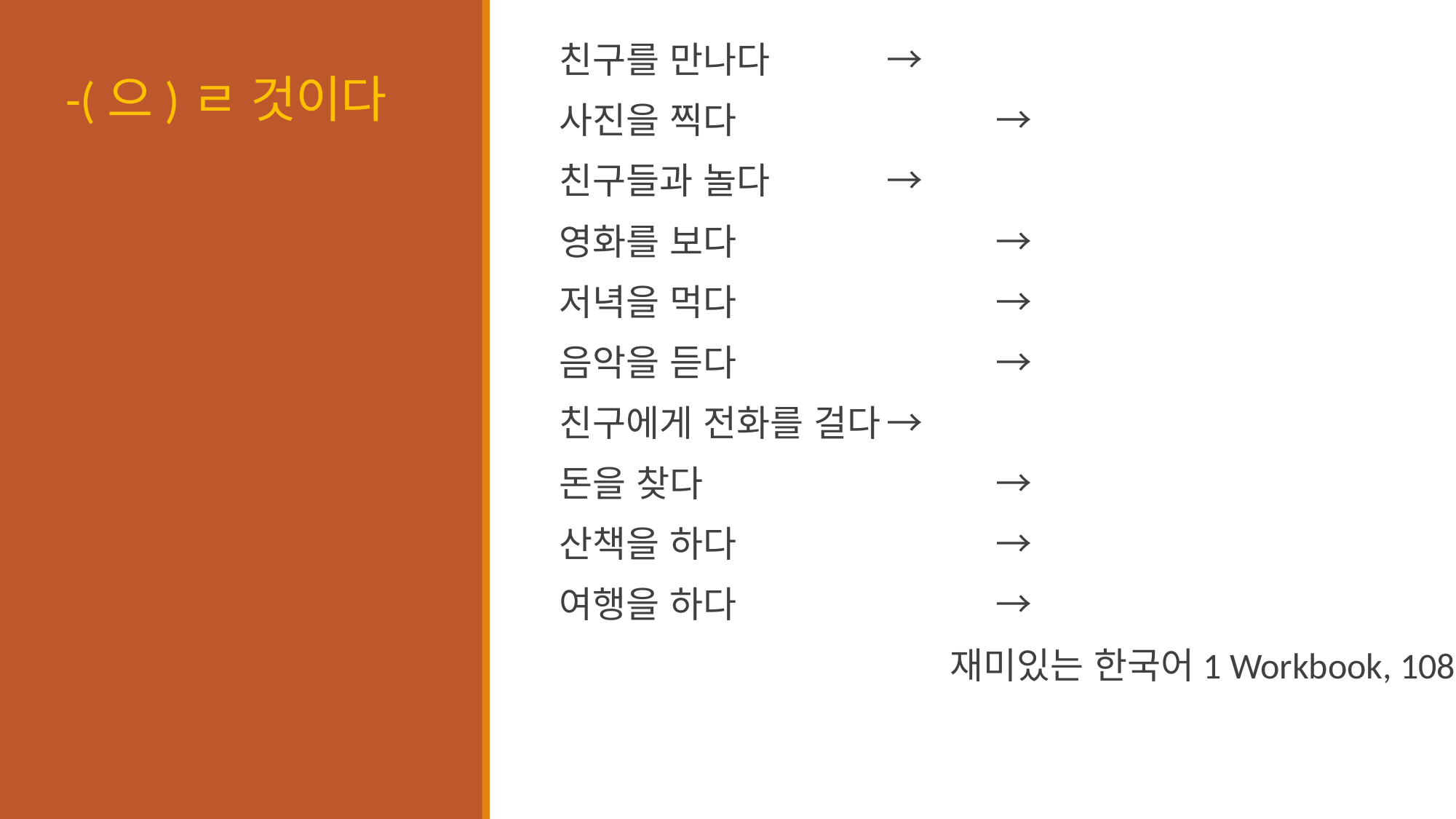

친구를 만나다		→
사진을 찍다			→
친구들과 놀다		→
영화를 보다			→
저녁을 먹다			→
음악을 듣다			→
친구에게 전화를 걸다	→
돈을 찾다			→
산책을 하다			→
여행을 하다			→
재미있는 한국어1 Workbook, 108
# -(으)ㄹ 것이다